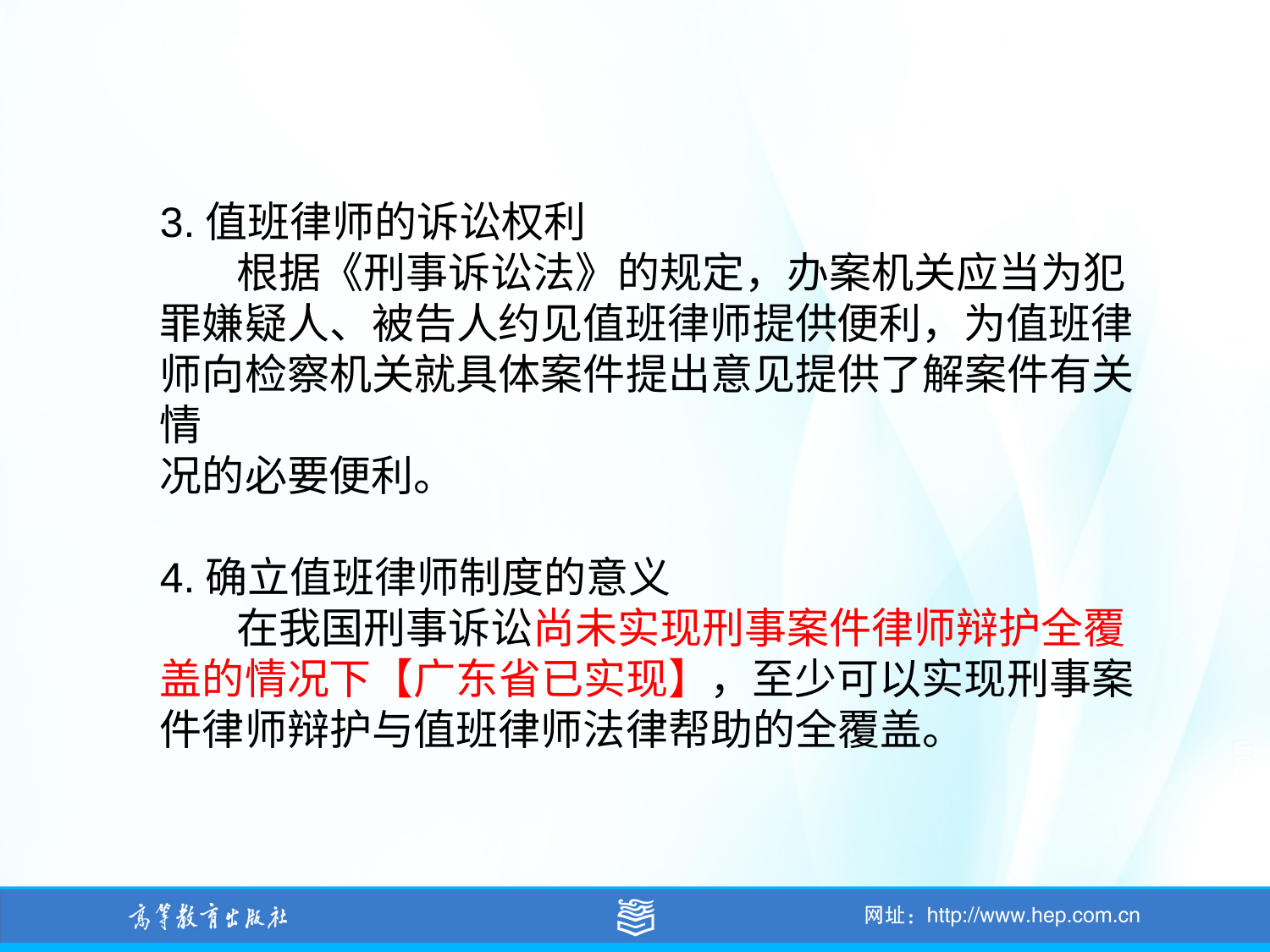

3.值班律师的诉讼权利
       根据《刑事诉讼法》的规定，办案机关应当为犯罪嫌疑人、被告人约见值班律师提供便利，为值班律师向检察机关就具体案件提出意见提供了解案件有关情
况的必要便利。

4.确立值班律师制度的意义
       在我国刑事诉讼尚未实现刑事案件律师辩护全覆盖的情况下【广东省已实现】，至少可以实现刑事案件律师辩护与值班律师法律帮助的全覆盖。